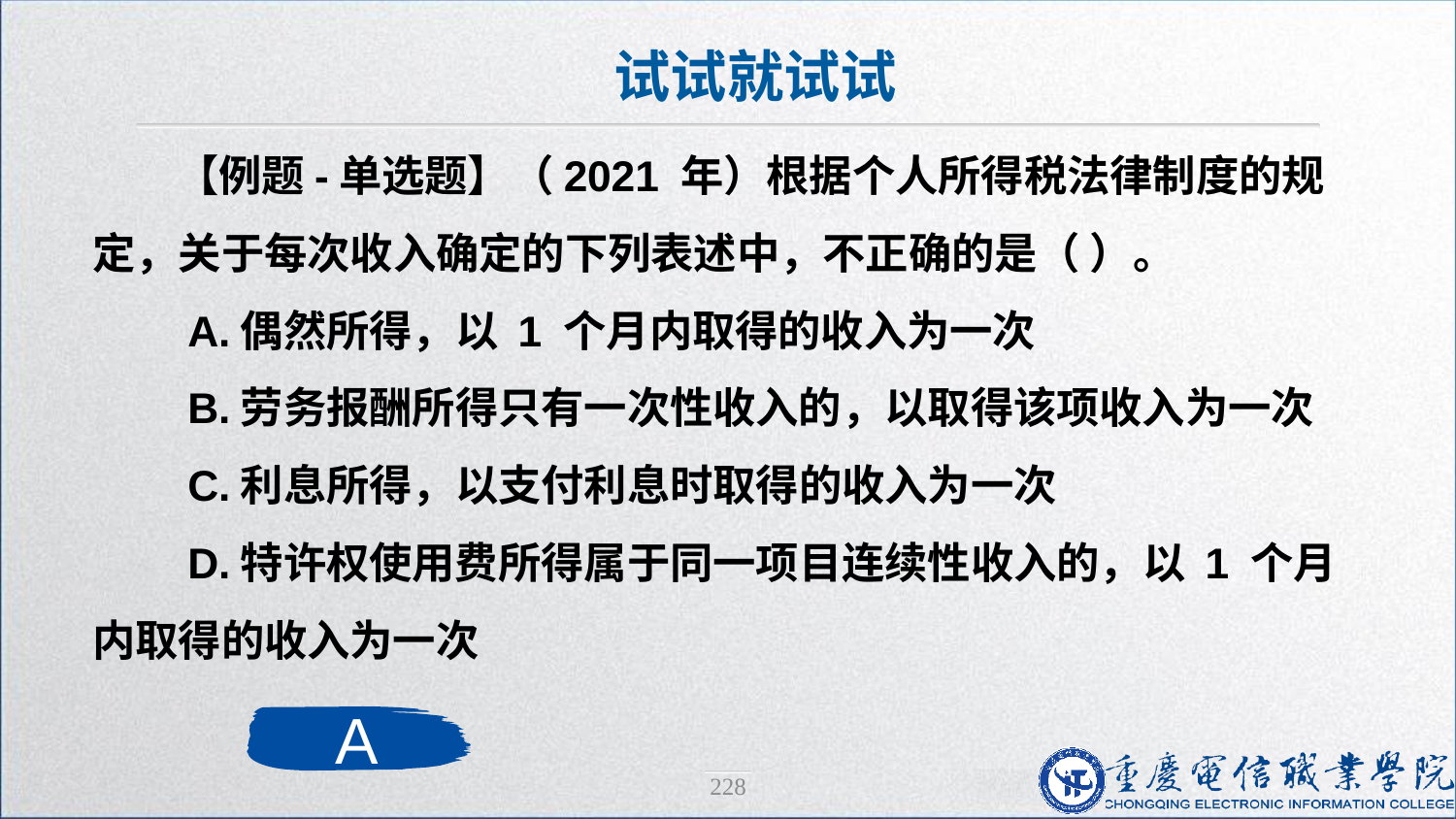

试试就试试
【例题-单选题】（2021 年）根据个人所得税法律制度的规定，关于每次收入确定的下列表述中，不正确的是（ ）。
 A.偶然所得，以 1 个月内取得的收入为一次
 B.劳务报酬所得只有一次性收入的，以取得该项收入为一次
 C.利息所得，以支付利息时取得的收入为一次
 D.特许权使用费所得属于同一项目连续性收入的，以 1 个月内取得的收入为一次

A
228